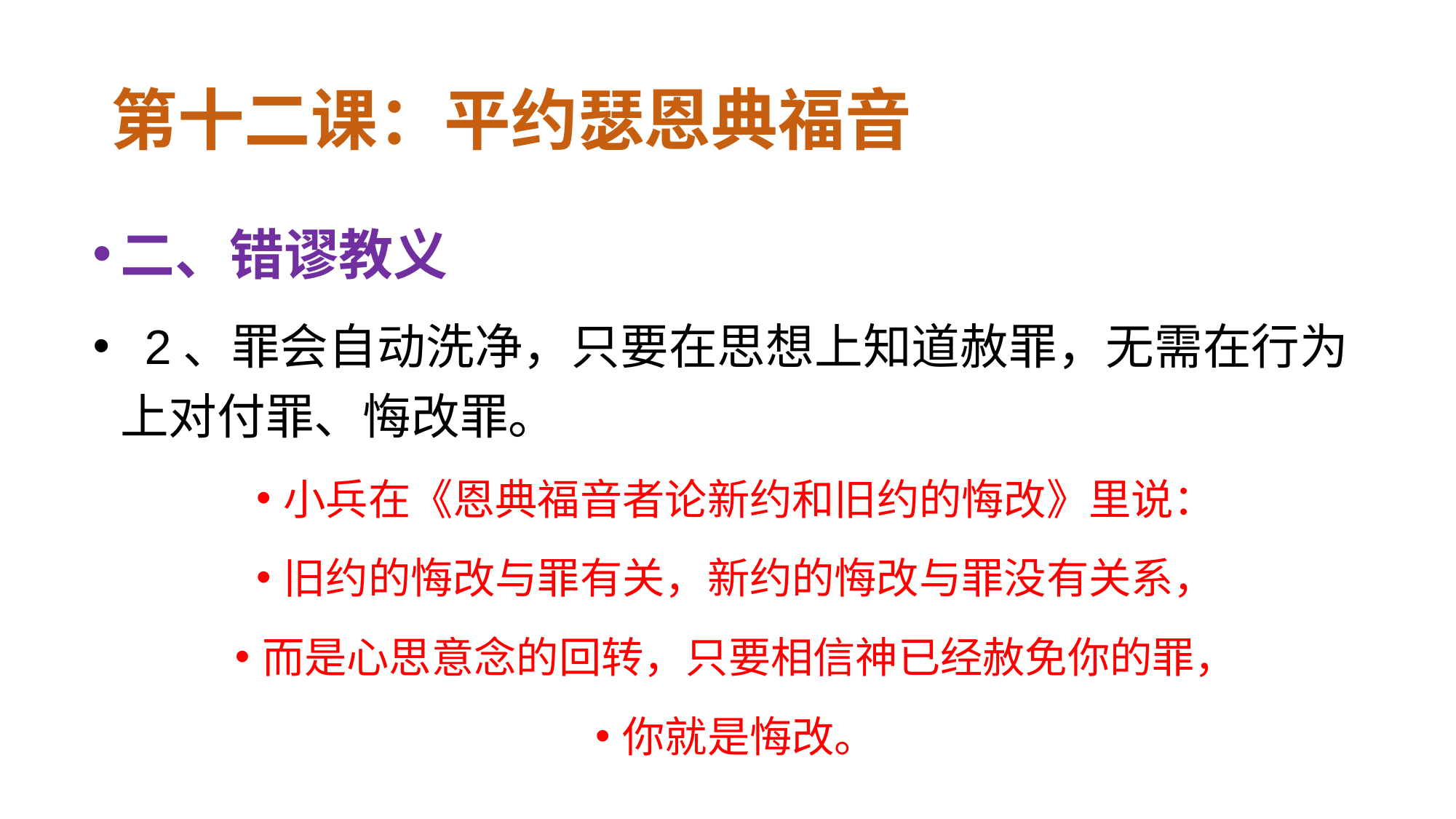

# 第十二课：平约瑟恩典福音
二、错谬教义
  2、罪会自动洗净，只要在思想上知道赦罪，无需在行为上对付罪、悔改罪。
小兵在《恩典福音者论新约和旧约的悔改》里说：
旧约的悔改与罪有关，新约的悔改与罪没有关系，
而是心思意念的回转，只要相信神已经赦免你的罪，
你就是悔改。